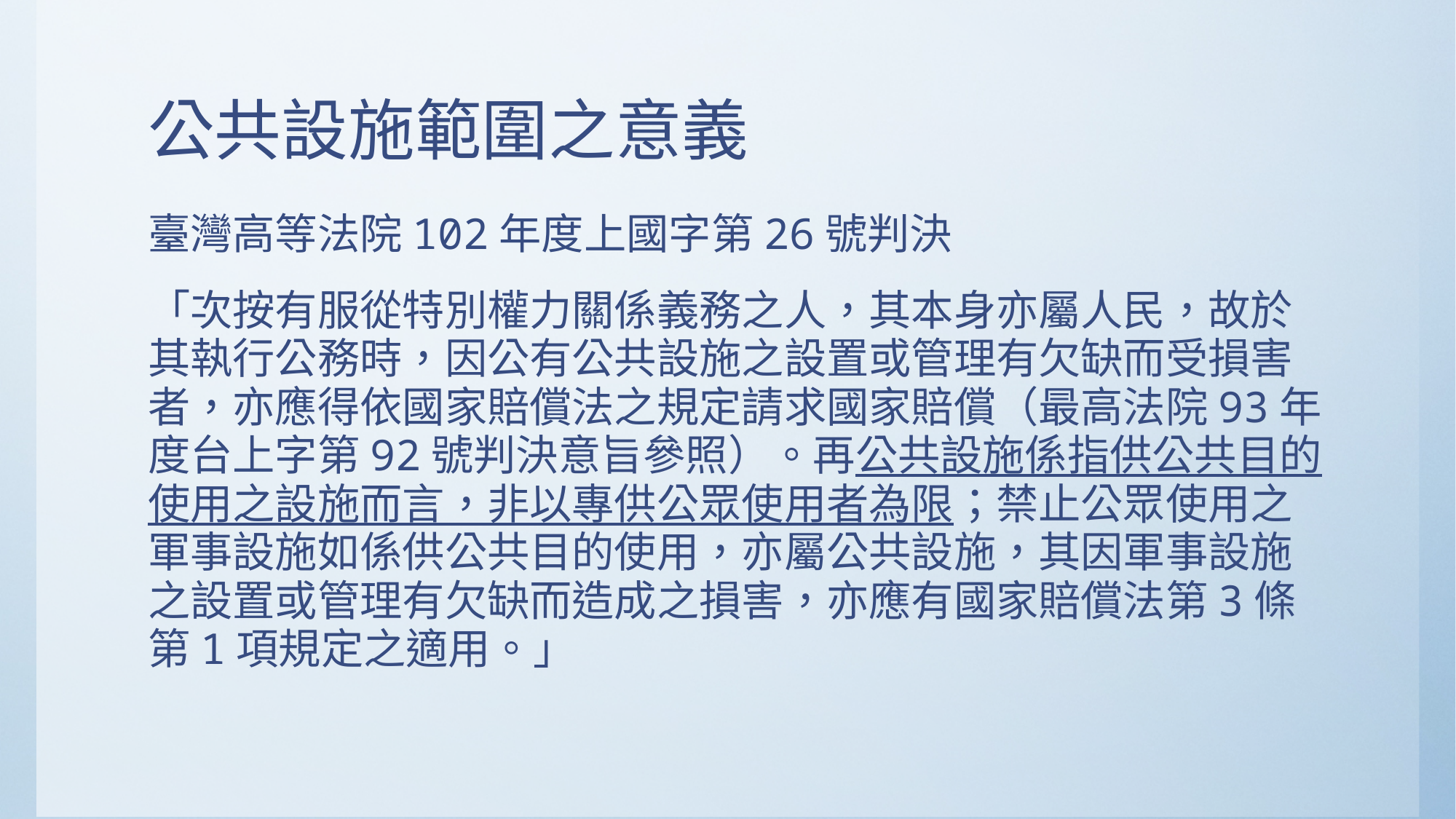

# 公共設施範圍之意義
臺灣高等法院102年度上國字第26號判決
「次按有服從特別權力關係義務之人，其本身亦屬人民，故於其執行公務時，因公有公共設施之設置或管理有欠缺而受損害者，亦應得依國家賠償法之規定請求國家賠償（最高法院93年度台上字第92號判決意旨參照）。再公共設施係指供公共目的使用之設施而言，非以專供公眾使用者為限；禁止公眾使用之軍事設施如係供公共目的使用，亦屬公共設施，其因軍事設施之設置或管理有欠缺而造成之損害，亦應有國家賠償法第3條第1項規定之適用。」